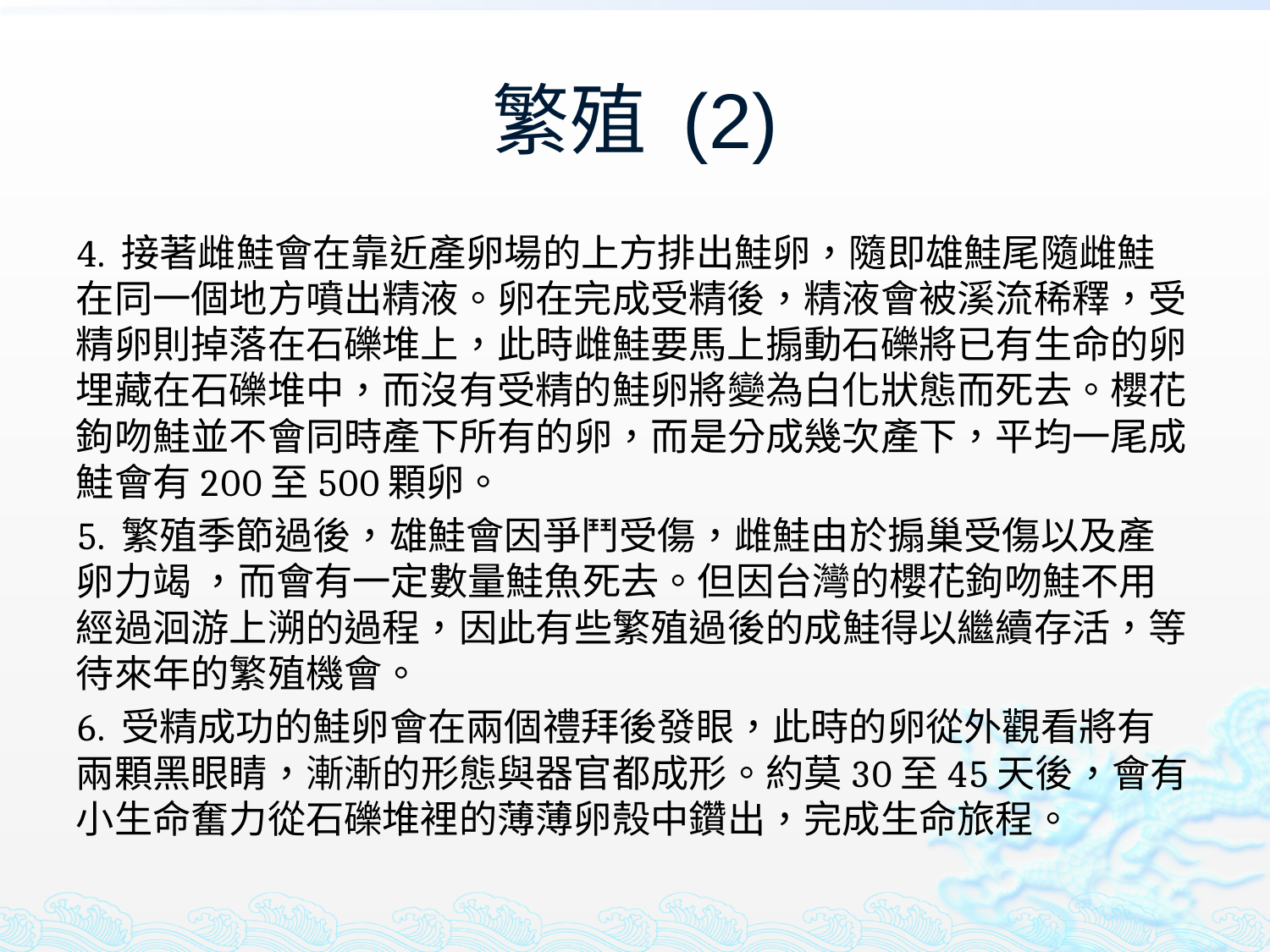

# 繁殖 (2)
4. 接著雌鮭會在靠近產卵場的上方排出鮭卵，隨即雄鮭尾隨雌鮭在同一個地方噴出精液。卵在完成受精後，精液會被溪流稀釋，受精卵則掉落在石礫堆上，此時雌鮭要馬上搧動石礫將已有生命的卵埋藏在石礫堆中，而沒有受精的鮭卵將變為白化狀態而死去。櫻花鉤吻鮭並不會同時產下所有的卵，而是分成幾次產下，平均一尾成鮭會有200至500顆卵。
5. 繁殖季節過後，雄鮭會因爭鬥受傷，雌鮭由於搧巢受傷以及產卵力竭 ，而會有一定數量鮭魚死去。但因台灣的櫻花鉤吻鮭不用經過洄游上溯的過程，因此有些繁殖過後的成鮭得以繼續存活，等待來年的繁殖機會。
6. 受精成功的鮭卵會在兩個禮拜後發眼，此時的卵從外觀看將有兩顆黑眼睛，漸漸的形態與器官都成形。約莫30至45天後，會有小生命奮力從石礫堆裡的薄薄卵殼中鑽出，完成生命旅程。